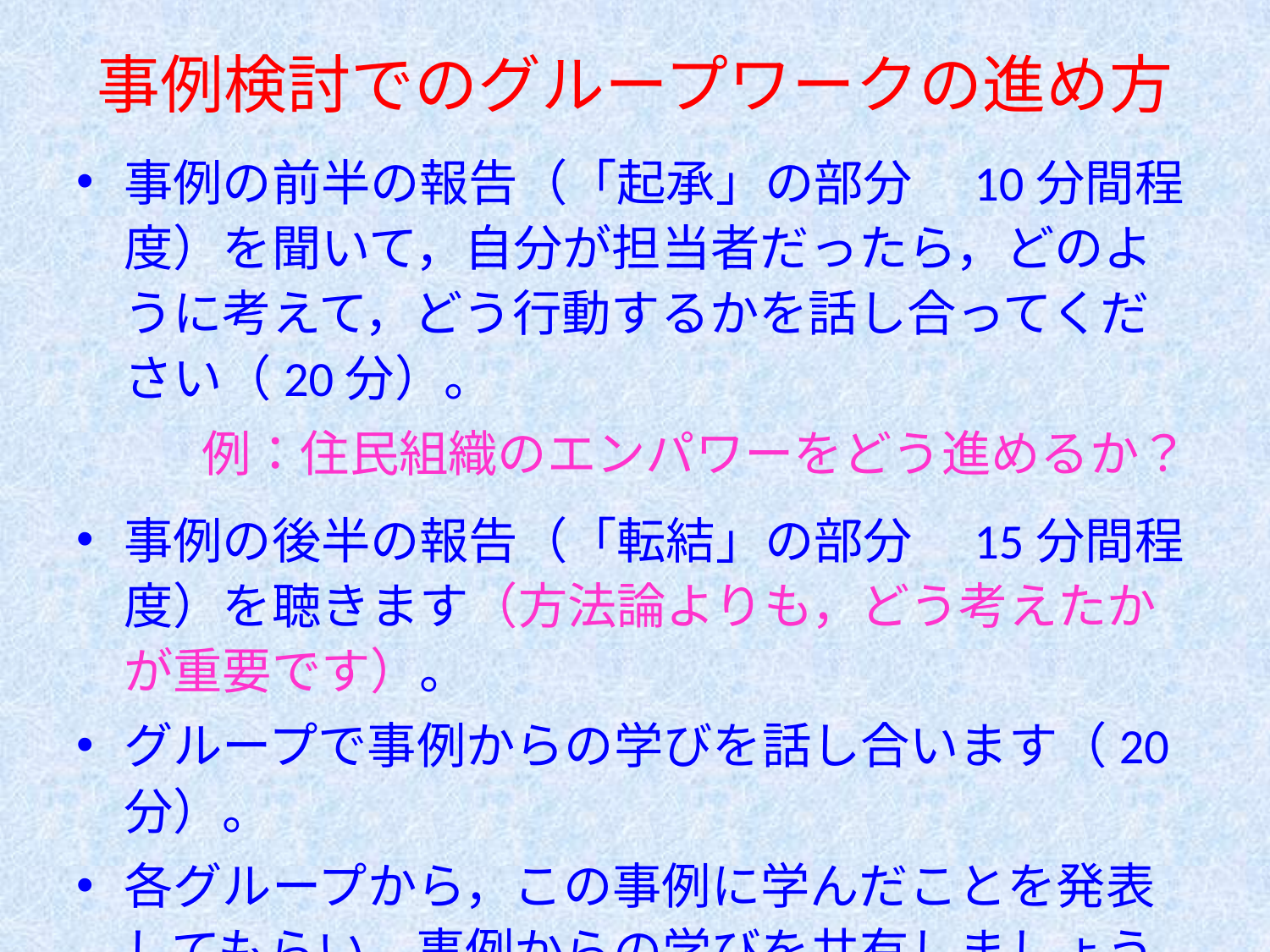

# 事例検討でのグループワークの進め方
事例の前半の報告（「起承」の部分　10分間程度）を聞いて，自分が担当者だったら，どのように考えて，どう行動するかを話し合ってください（20分）。
　 　例：住民組織のエンパワーをどう進めるか？
事例の後半の報告（「転結」の部分　15分間程度）を聴きます（方法論よりも，どう考えたかが重要です）。
グループで事例からの学びを話し合います（20分）。
各グループから，この事例に学んだことを発表してもらい，事例からの学びを共有しましょう
ＤＶＤに収載された全国６ブロックにおける研修での事例検討の結果もご参照ください。